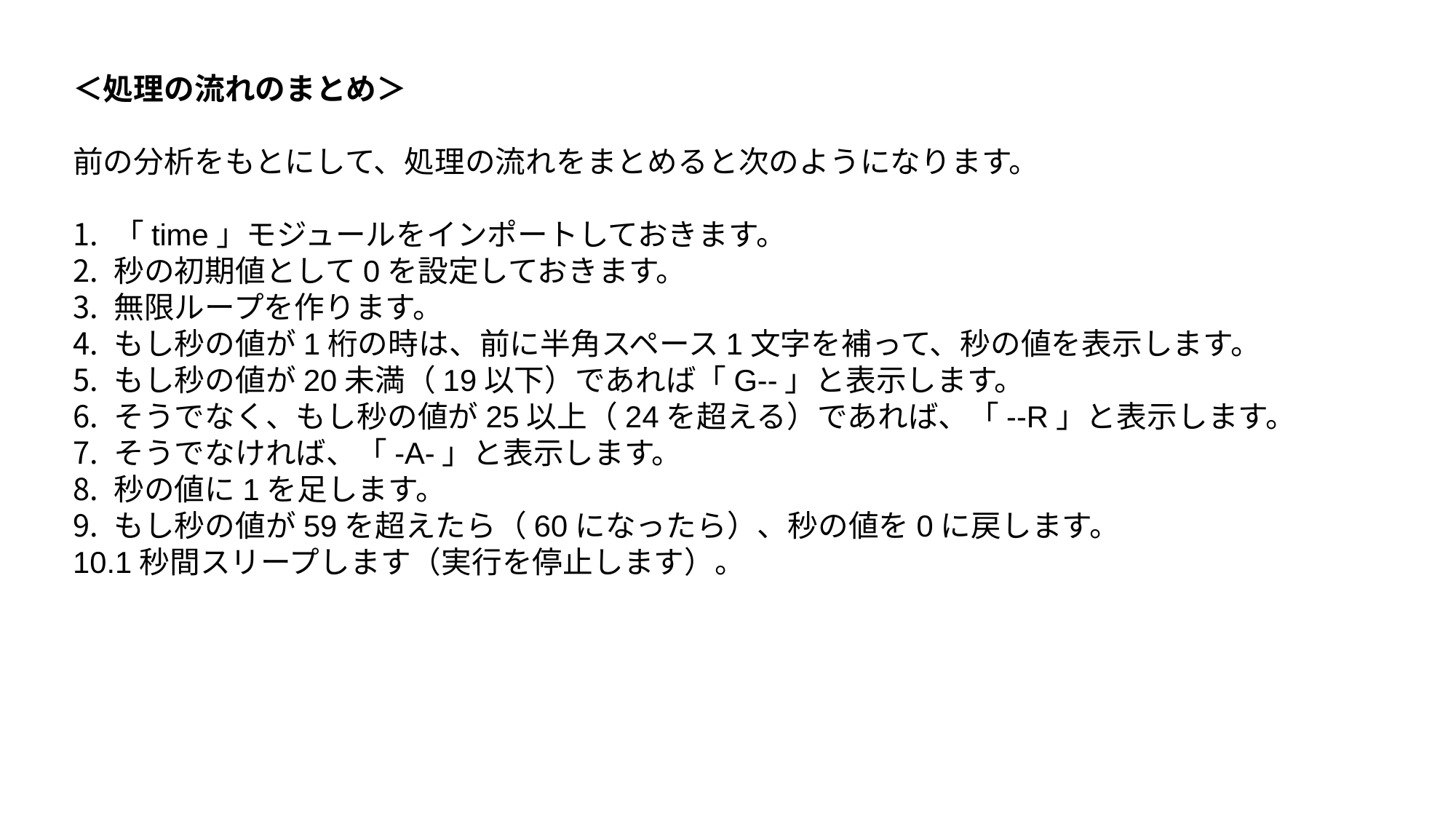

＜処理の流れのまとめ＞

前の分析をもとにして、処理の流れをまとめると次のようになります。

「time」モジュールをインポートしておきます。
秒の初期値として0を設定しておきます。
無限ループを作ります。
もし秒の値が1桁の時は、前に半角スペース1文字を補って、秒の値を表示します。
もし秒の値が20未満（19以下）であれば「G--」と表示します。
そうでなく、もし秒の値が25以上（24を超える）であれば、「--R」と表示します。
そうでなければ、「-A-」と表示します。
秒の値に1を足します。
もし秒の値が59を超えたら（60になったら）、秒の値を0に戻します。
1秒間スリープします（実行を停止します）。